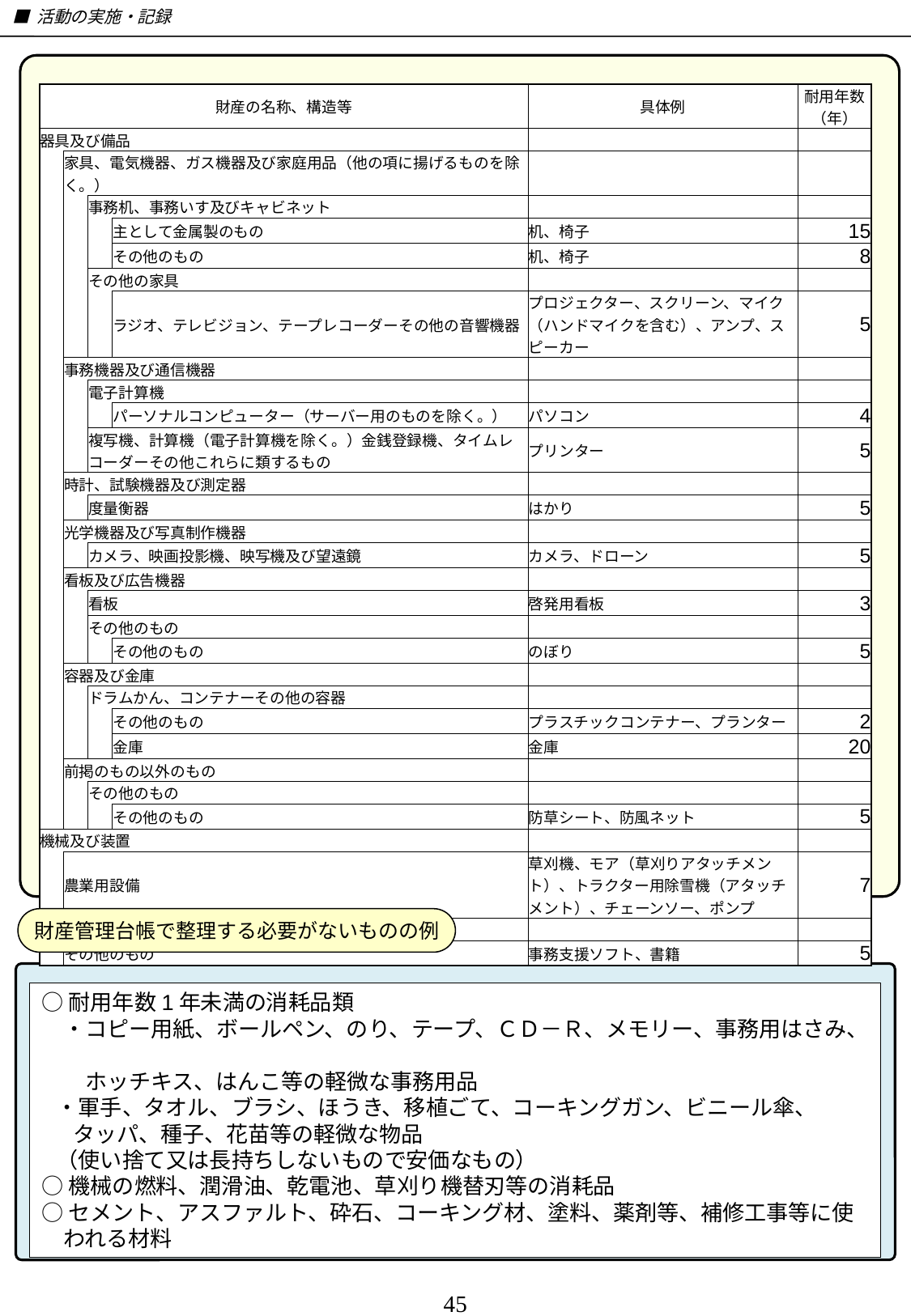

■ 活動の実施・記録

| 財産の名称、構造等 |  |  |  | 具体例 | 耐用年数 （年） |
| --- | --- | --- | --- | --- | --- |
| 器具及び備品 |  |  |  |  |  |
|  | 家具、電気機器、ガス機器及び家庭用品（他の項に揚げるものを除く。） |  |  |  |  |
|  |  | 事務机、事務いす及びキャビネット |  |  |  |
|  |  |  | 主として金属製のもの | 机、椅子 | 15 |
|  |  |  | その他のもの | 机、椅子 | 8 |
|  |  | その他の家具 |  |  |  |
|  |  |  | ラジオ、テレビジョン、テープレコーダーその他の音響機器 | プロジェクター、スクリーン、マイク（ハンドマイクを含む）、アンプ、スピーカー | 5 |
|  | 事務機器及び通信機器 |  |  |  |  |
|  |  | 電子計算機 |  |  |  |
|  |  |  | パーソナルコンピューター（サーバー用のものを除く。） | パソコン | 4 |
|  |  | 複写機、計算機（電子計算機を除く。）金銭登録機、タイムレコーダーその他これらに類するもの |  | プリンター | 5 |
|  | 時計、試験機器及び測定器 |  |  |  |  |
|  |  | 度量衡器 |  | はかり | 5 |
|  | 光学機器及び写真制作機器 |  |  |  |  |
|  |  | カメラ、映画投影機、映写機及び望遠鏡 |  | カメラ、ドローン | 5 |
|  | 看板及び広告機器 |  |  |  |  |
|  |  | 看板 |  | 啓発用看板 | 3 |
|  |  | その他のもの |  |  |  |
|  |  |  | その他のもの | のぼり | 5 |
|  | 容器及び金庫 |  |  |  |  |
|  |  | ドラムかん、コンテナーその他の容器 |  |  |  |
|  |  |  | その他のもの | プラスチックコンテナー、プランター | 2 |
|  |  |  | 金庫 | 金庫 | 20 |
|  | 前掲のもの以外のもの |  |  |  |  |
|  |  | その他のもの |  |  |  |
|  |  |  | その他のもの | 防草シート、防風ネット | 5 |
| 機械及び装置 |  |  |  |  |  |
|  | 農業用設備 |  |  | 草刈機、モア（草刈りアタッチメント）、トラクター用除雪機（アタッチメント）、チェーンソー、ポンプ | 7 |
| ソフトウエア |  |  |  |  |  |
|  | その他のもの |  |  | 事務支援ソフト、書籍 | 5 |
財産管理台帳で整理する必要がないものの例

○耐用年数1年未満の消耗品類
　・コピー用紙、ボールペン、のり、テープ、ＣＤ－Ｒ、メモリー、事務用はさみ、
　　ホッチキス、はんこ等の軽微な事務用品
  ・軍手、タオル、ブラシ、ほうき、移植ごて、コーキングガン、ビニール傘、
　  タッパ、種子、花苗等の軽微な物品
  （使い捨て又は長持ちしないもので安価なもの）
○機械の燃料、潤滑油、乾電池、草刈り機替刃等の消耗品
○セメント、アスファルト、砕石、コーキング材、塗料、薬剤等、補修工事等に使
　われる材料
45